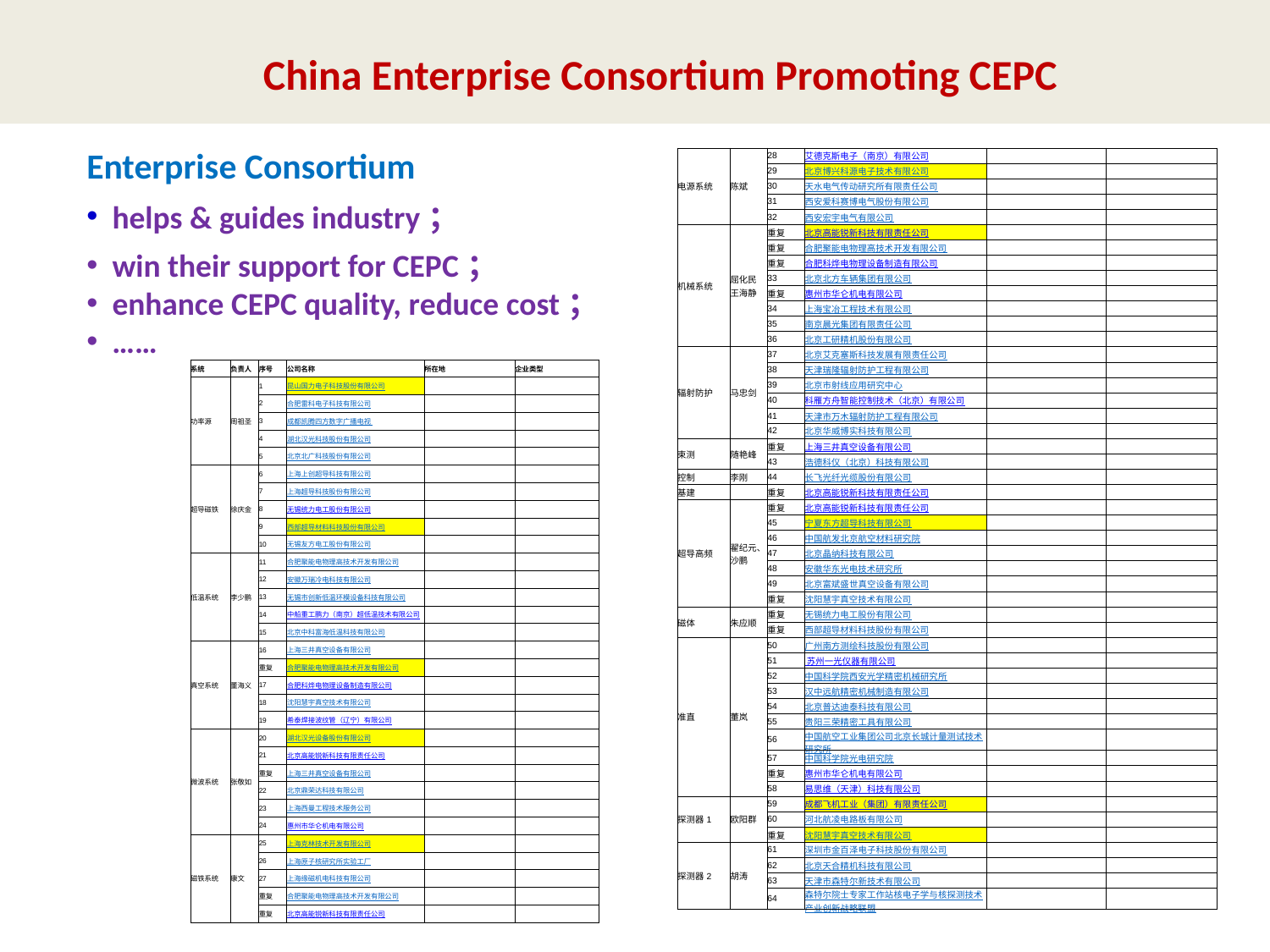

China Enterprise Consortium Promoting CEPC
Enterprise Consortium
  helps & guides industry；
  win their support for CEPC；
  enhance CEPC quality, reduce cost；
  ……

| 电源系统 | 陈斌 | 28 | 艾德克斯电子（南京）有限公司 |  |  |
| --- | --- | --- | --- | --- | --- |
|  |  | 29 | 北京博兴科源电子技术有限公司 | 北京市 | 民营企业 |
|  |  | 30 | 天水电气传动研究所有限责任公司 | 甘肃省天水市 | 集体企业 |
|  |  | 31 | 西安爱科赛博电气股份有限公司 | 陕西省西安市 | 股份制企业 |
|  |  | 32 | 西安宏宇电气有限公司 | 陕西省西安市 | 民营 |
| 机械系统 | 屈化民 王海静 | 重复 | 北京高能锐新科技有限责任公司 | 北京 | 其他有限责任公司 |
|  |  | 重复 | 合肥聚能电物理高技术开发有限公司 | 合肥市蜀山区 | 有限责任公司 |
|  |  | 重复 | 合肥科烨电物理设备制造有限公司 | 合肥市 | 有限责任公司 |
|  |  | 33 | 北京北方车辆集团有限公司 | 北京市 | 大型国有 |
|  |  | 重复 | 惠州市华仑机电有限公司 | 广东省 惠州市 | 股份制企业 |
|  |  | 34 | 上海宝冶工程技术有限公司 | 上海市宝山区四元路168号 | 国企 |
|  |  | 35 | 南京晨光集团有限责任公司 | 南京 | 央企 |
|  |  | 36 | 北京工研精机股份有限公司 | 北京、顺义 | 国有、央企 |
| 辐射防护 | 马忠剑 | 37 | 北京艾克塞斯科技发展有限责任公司 | 北京 | 有限责任 |
|  |  | 38 | 天津瑞隆辐射防护工程有限公司 | 天津市 | 生产制造 |
|  |  | 39 | 北京市射线应用研究中心 | 北京 | 国企 |
|  |  | 40 | 科雁方舟智能控制技术（北京）有限公司 | 北京海淀区清华东路 | 高新技术 |
|  |  | 41 | 天津市万木辐射防护工程有限公司 | 天津市 | 有限责任公司 |
|  |  | 42 | 北京华威博实科技有限公司 | 亦庄经济技术开发区 | 有限责任公司 |
| 束测 | 随艳峰 | 重复 | 上海三井真空设备有限公司 | 上海市青浦区 | 有限责任公司 |
|  |  | 43 | 浩德科仪（北京）科技有限公司 | 北京 | 民营 |
| 控制 | 李刚 | 44 | 长飞光纤光缆股份有限公司 | 湖北武汉 | 股份有限公司 |
| 基建 |  | 重复 | 北京高能锐新科技有限责任公司 | 北京 | 其他有限责任公司 |
| 超导高频 | 翟纪元、 沙鹏 | 重复 | 北京高能锐新科技有限责任公司 | 北京 | 其他有限责任公司 |
|  |  | 45 | 宁夏东方超导科技有限公司 | 宁夏 | 国有企业 |
|  |  | 46 | 中国航发北京航空材料研究院 | 北京 | 国有 |
|  |  | 47 | 北京晶纳科技有限公司 | 北京 | 有限责任公司 |
|  |  | 48 | 安徽华东光电技术研究所 | 安徽芜湖市 | 国企 |
|  |  | 49 | 北京富斌盛世真空设备有限公司 | 北京 | 私企 |
|  |  | 重复 | 沈阳慧宇真空技术有限公司 | 辽宁省沈阳市 | 私营有限责任 |
| 磁体 | 朱应顺 | 重复 | 无锡统力电工股份有限公司 | 江苏省无锡市 |  |
|  |  | 重复 | 西部超导材料科技股份有限公司 | 西安 | 国有控股 |
| 准直 | 董岚 | 50 | 广州南方测绘科技股份有限公司 | 广州 | 民营 |
|  |  | 51 | 苏州一光仪器有限公司 | 江苏省苏州市 | 股份企业 |
|  |  | 52 | 中国科学院西安光学精密机械研究所 | 西安 | 科研事业单位 |
|  |  | 53 | 汉中远航精密机械制造有限公司 | 陕西省汉中市 | 民营 |
|  |  | 54 | 北京普达迪泰科技有限公司 | 北京 | 有限责任公司 |
|  |  | 55 | 贵阳三荣精密工具有限公司 | 贵州贵阳 | 股份公司 |
|  |  | 56 | 中国航空工业集团公司北京长城计量测试技术研究所 | 北京 | 事业单位 |
|  |  | 57 | 中国科学院光电研究院 | 北京 | 事业单位 |
|  |  | 重复 | 惠州市华仑机电有限公司 | 广东省 惠州市 | 股份制企业 |
|  |  | 58 | 易思维（天津）科技有限公司 | 天津市 | 私营 |
| 探测器1 | 欧阳群 | 59 | 成都飞机工业（集团）有限责任公司 | 四川省成都市 | 国有企业 |
|  |  | 60 | 河北航凌电路板有限公司 | 河北省黄骅市大麻沽 | 有限责任公司 |
|  |  | 重复 | 沈阳慧宇真空技术有限公司 | 辽宁省沈阳市 | 私营有限责任 |
| 探测器2 | 胡涛 | 61 | 深圳市金百泽电子科技股份有限公司 | 深圳 |  |
|  |  | 62 | 北京天合精机科技有限公司 | 北京 | 制造业 |
|  |  | 63 | 天津市森特尔新技术有限公司 | 天津 | 民营 |
|  |  | 64 | 森特尔院士专家工作站核电子学与核探测技术产业创新战略联盟 | 天津 |  |
| 系统 | 负责人 | 序号 | 公司名称 | 所在地 | 企业类型 |
| --- | --- | --- | --- | --- | --- |
| 功率源 | 周祖圣 | 1 | 昆山国力电子科技股份有限公司 | 江苏昆山 | 股份制 |
|  |  | 2 | 合肥雷科电子科技有限公司 | 安徽合肥 | 有限责任公司 |
|  |  | 3 | 成都凯腾四方数字广播电视 | 中国四川成都 | 民营 |
|  |  | 4 | 湖北汉光科技股份有限公司 | 湖北省孝感市 | 股份制企业 |
|  |  | 5 | 北京北广科技股份有限公司 | 顺义区 | 其他股份有限公司 |
| 超导磁铁 | 徐庆金 | 6 | 上海上创超导科技有限公司 | 上海市 | 民营企业 |
|  |  | 7 | 上海超导科技股份有限公司 | 上海市 | 有限公司 |
|  |  | 8 | 无锡统力电工股份有限公司 | 无锡市 | 有限公司 |
|  |  | 9 | 西部超导材料科技股份有限公司 | 西安 | 国有控股 |
|  |  | 10 | 无锡友方电工股份有限公司 | 无锡市锡山区 | 股份有限公司 |
| 低温系统 | 李少鹏 | 11 | 合肥聚能电物理高技术开发有限公司 | 合肥市蜀山区 | 有限责任公司 |
|  |  | 12 | 安徽万瑞冷电科技有限公司 | 安徽合肥 | 国有控股 |
|  |  | 13 | 无锡市创新低温环模设备科技有限公司 | 江苏省无锡市 | 有限责任公司 |
|  |  | 14 | 中船重工鹏力（南京）超低温技术有限公司 | 江苏省南京市 | 有限责任公司 |
|  |  | 15 | 北京中科富海低温科技有限公司 | 北京市海淀区 | 混合所有制 |
| 真空系统 | 董海义 | 16 | 上海三井真空设备有限公司 | 上海市青浦区 | 有限责任公司 |
|  |  | 重复 | 合肥聚能电物理高技术开发有限公司 | 合肥市蜀山区 | 有限责任公司 |
|  |  | 17 | 合肥科烨电物理设备制造有限公司 | 合肥市 | 有限责任公司 |
|  |  | 18 | 沈阳慧宇真空技术有限公司 | 辽宁省沈阳市 | 私营有限责任 |
|  |  | 19 | 希泰焊接波纹管（辽宁）有限公司 | 辽宁营口 | 合资 |
| 微波系统 | 张敬如 | 20 | 湖北汉光设备股份有限公司 | 湖北省孝感市 | 股份制企业 |
|  |  | 21 | 北京高能锐新科技有限责任公司 | 北京 | 其他有限责任公司 |
|  |  | 重复 | 上海三井真空设备有限公司 | 上海市青浦区 | 有限责任公司 |
|  |  | 22 | 北京鼎荣达科技有限公司 | 北京 | 私企 |
|  |  | 23 | 上海西曼工程技术服务公司 | 上海 | 代理商、贸易及工程技术服务 |
|  |  | 24 | 惠州市华仑机电有限公司 | 广东省 惠州市 | 股份制企业 |
| 磁铁系统 | 康文 | 25 | 上海克林技术开发有限公司 | 上海市奉贤区海龙路685号 | 有限责任公司 |
|  |  | 26 | 上海原子核研究所实验工厂 | 上海 | 事业单位 |
|  |  | 27 | 上海缘磁机电科技有限公司 | 上海 | 有限责任公司 |
|  |  | 重复 | 合肥聚能电物理高技术开发有限公司 | 合肥市蜀山区 | 有限责任公司 |
|  |  | 重复 | 北京高能锐新科技有限责任公司 | 北京 | 其他有限责任公司 |